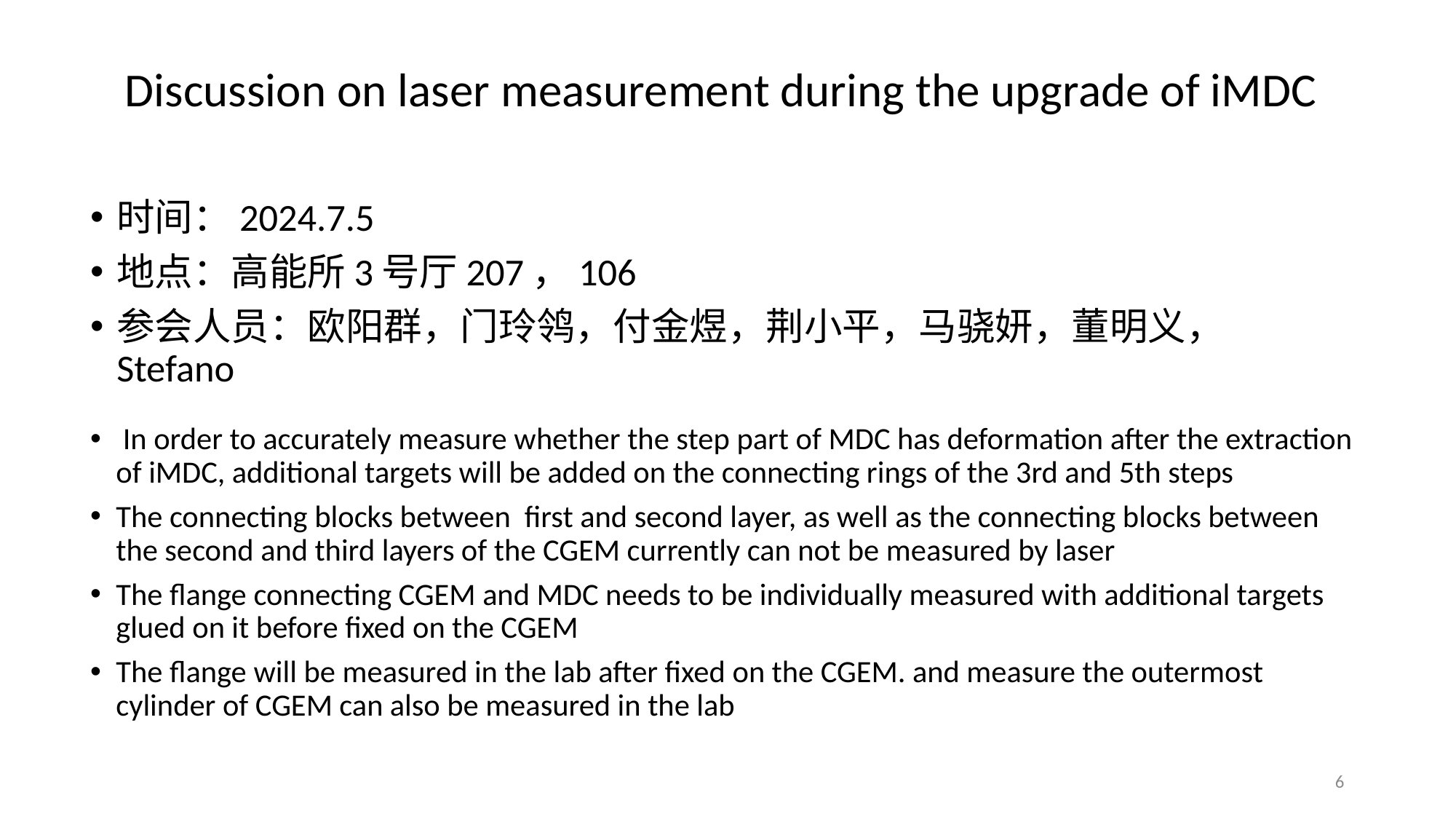

# Discussion on laser measurement during the upgrade of iMDC
时间：2024.7.5
地点：高能所3号厅207，106
参会人员：欧阳群，门玲鸰，付金煜，荆小平，马骁妍，董明义， Stefano

 In order to accurately measure whether the step part of MDC has deformation after the extraction of iMDC, additional targets will be added on the connecting rings of the 3rd and 5th steps
The connecting blocks between  first and second layer, as well as the connecting blocks between the second and third layers of the CGEM currently can not be measured by laser
The flange connecting CGEM and MDC needs to be individually measured with additional targets glued on it before fixed on the CGEM
The flange will be measured in the lab after fixed on the CGEM. and measure the outermost cylinder of CGEM can also be measured in the lab

6